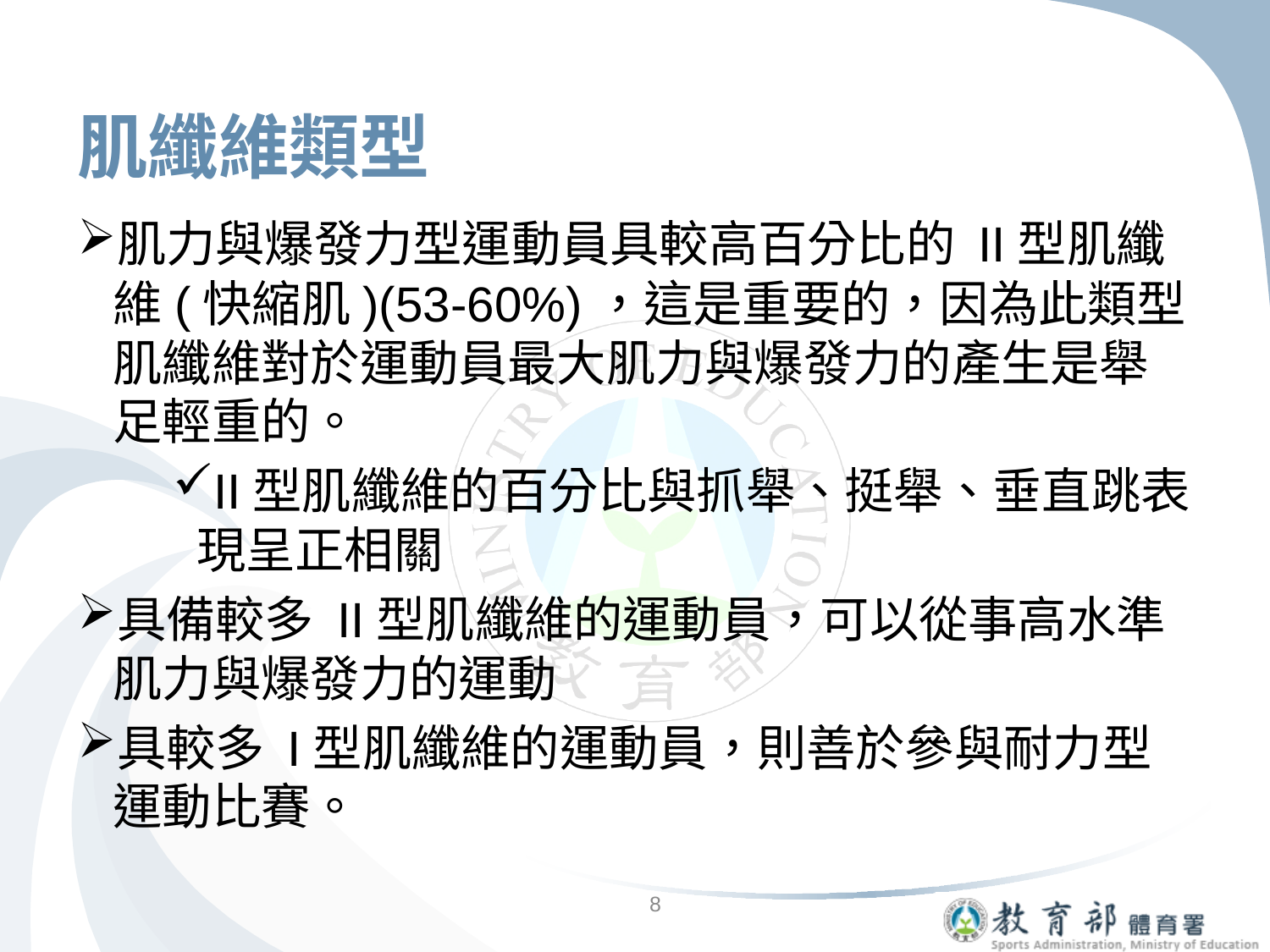

# 肌纖維類型
肌力與爆發力型運動員具較高百分比的 II型肌纖維(快縮肌)(53-60%)，這是重要的，因為此類型肌纖維對於運動員最大肌力與爆發力的產生是舉足輕重的。
II型肌纖維的百分比與抓舉、挺舉、垂直跳表現呈正相關
具備較多 II型肌纖維的運動員，可以從事高水準肌力與爆發力的運動
具較多 I型肌纖維的運動員，則善於參與耐力型運動比賽。
8